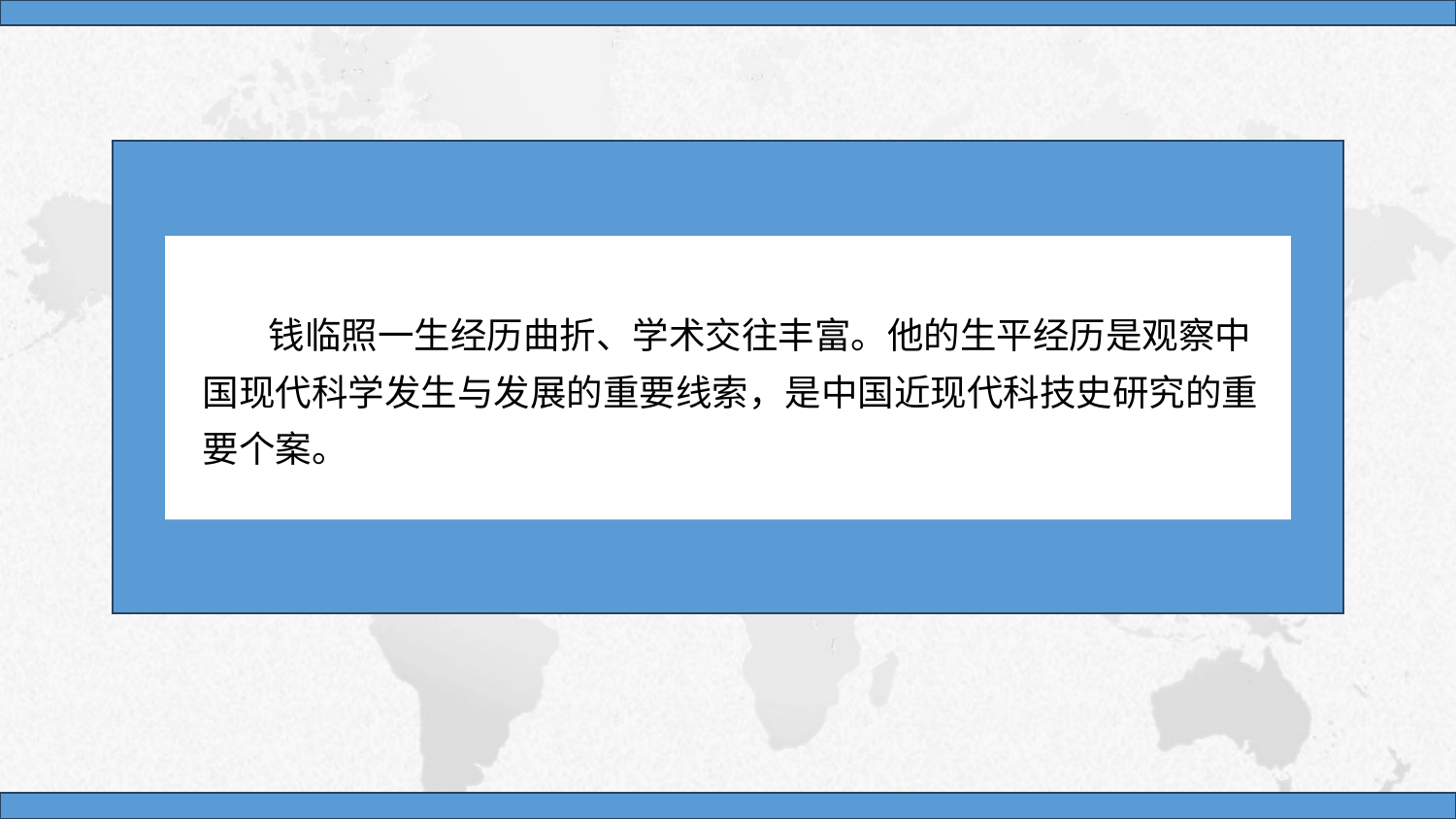

钱临照一生经历曲折、学术交往丰富。他的生平经历是观察中国现代科学发生与发展的重要线索，是中国近现代科技史研究的重要个案。